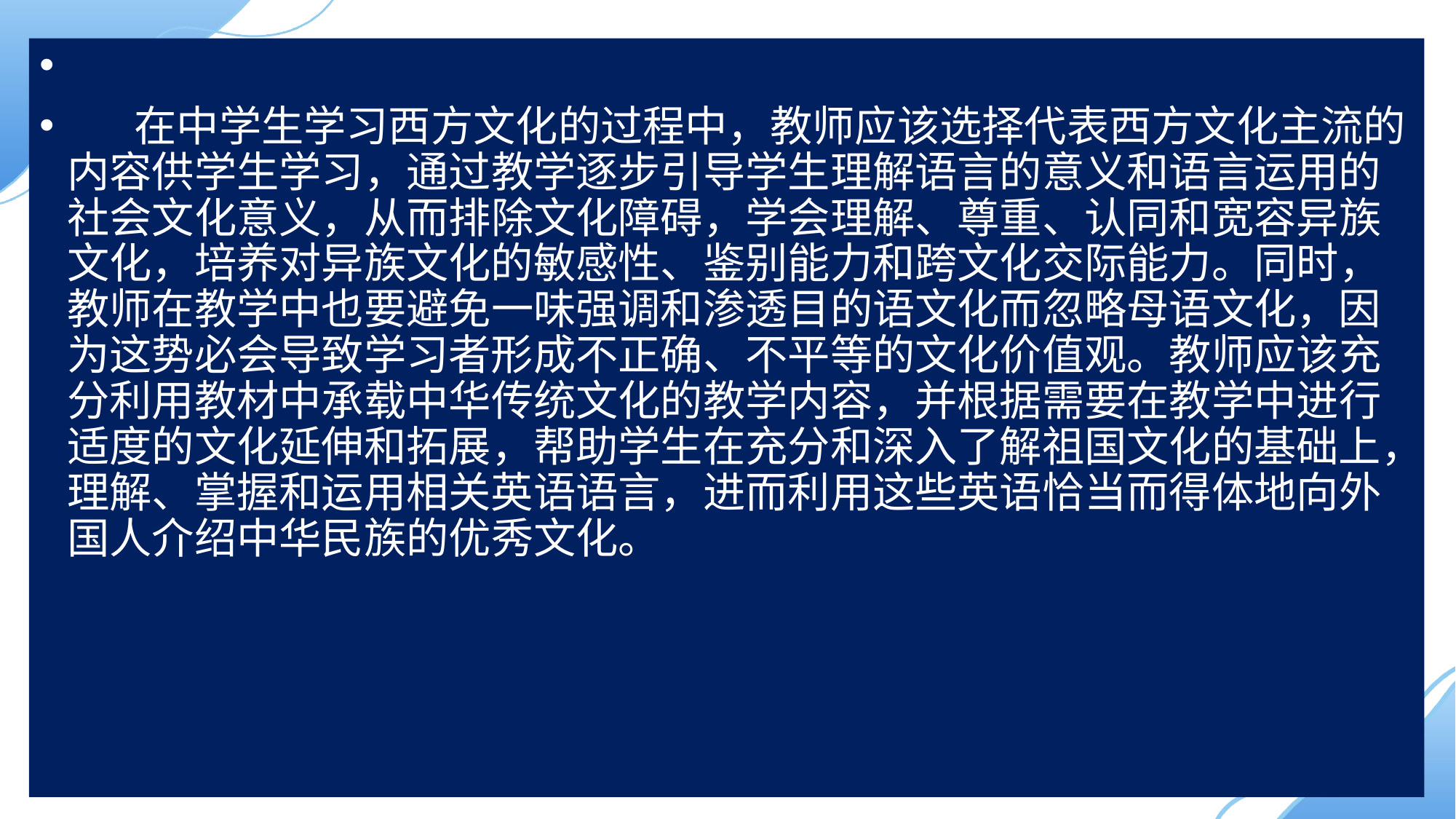

在中学生学习西方文化的过程中，教师应该选择代表西方文化主流的内容供学生学习，通过教学逐步引导学生理解语言的意义和语言运用的社会文化意义，从而排除文化障碍，学会理解、尊重、认同和宽容异族文化，培养对异族文化的敏感性、鉴别能力和跨文化交际能力。同时，教师在教学中也要避免一味强调和渗透目的语文化而忽略母语文化，因为这势必会导致学习者形成不正确、不平等的文化价值观。教师应该充分利用教材中承载中华传统文化的教学内容，并根据需要在教学中进行适度的文化延伸和拓展，帮助学生在充分和深入了解祖国文化的基础上，理解、掌握和运用相关英语语言，进而利用这些英语恰当而得体地向外国人介绍中华民族的优秀文化。